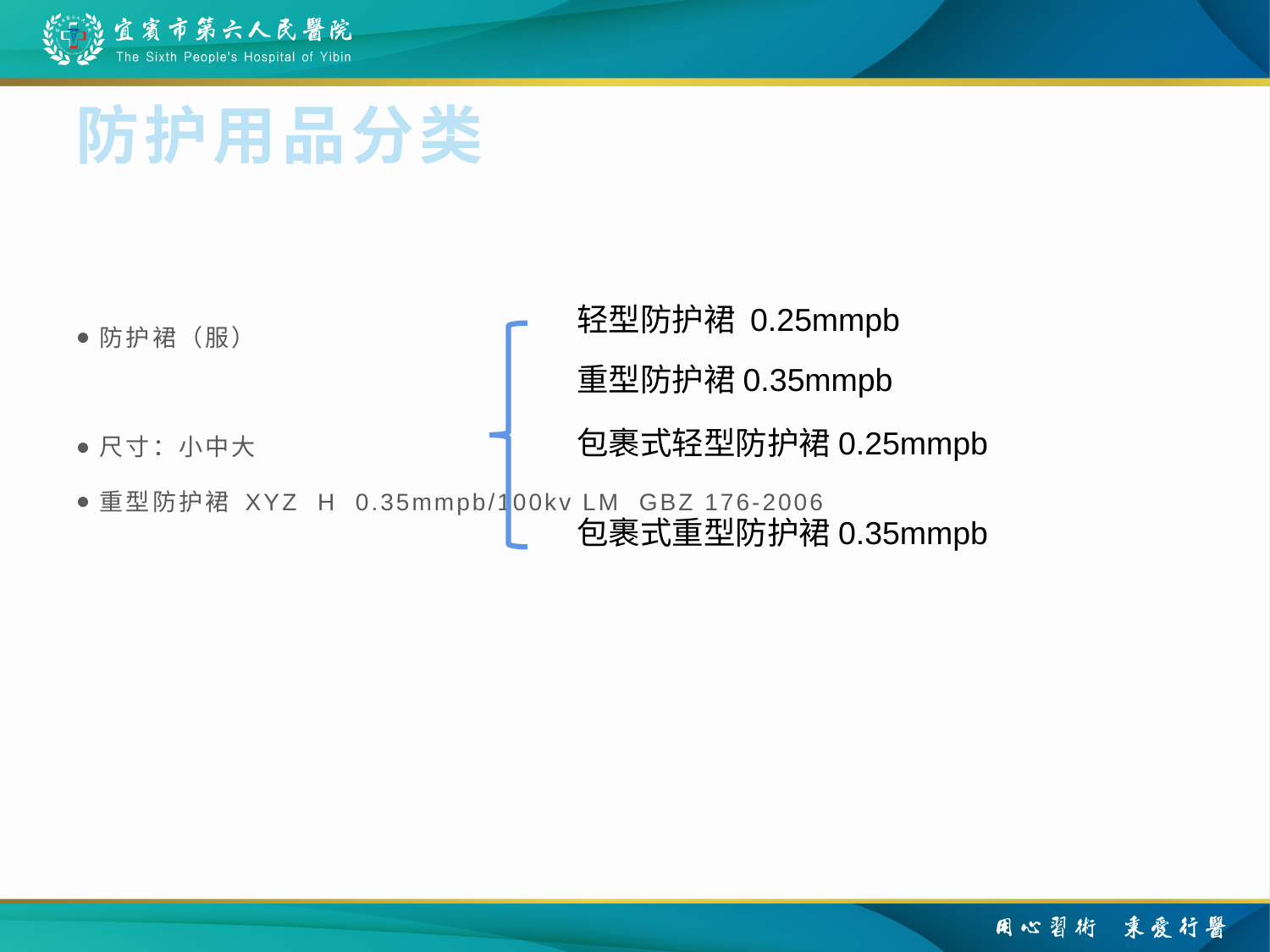

# 防护用品分类

防护裙（服）

尺寸：小中大
重型防护裙 XYZ  H  0.35mmpb/100kv LM  GBZ 176-2006
轻型防护裙 0.25mmpb

重型防护裙0.35mmpb

包裹式轻型防护裙0.25mmpb

包裹式重型防护裙0.35mmpb